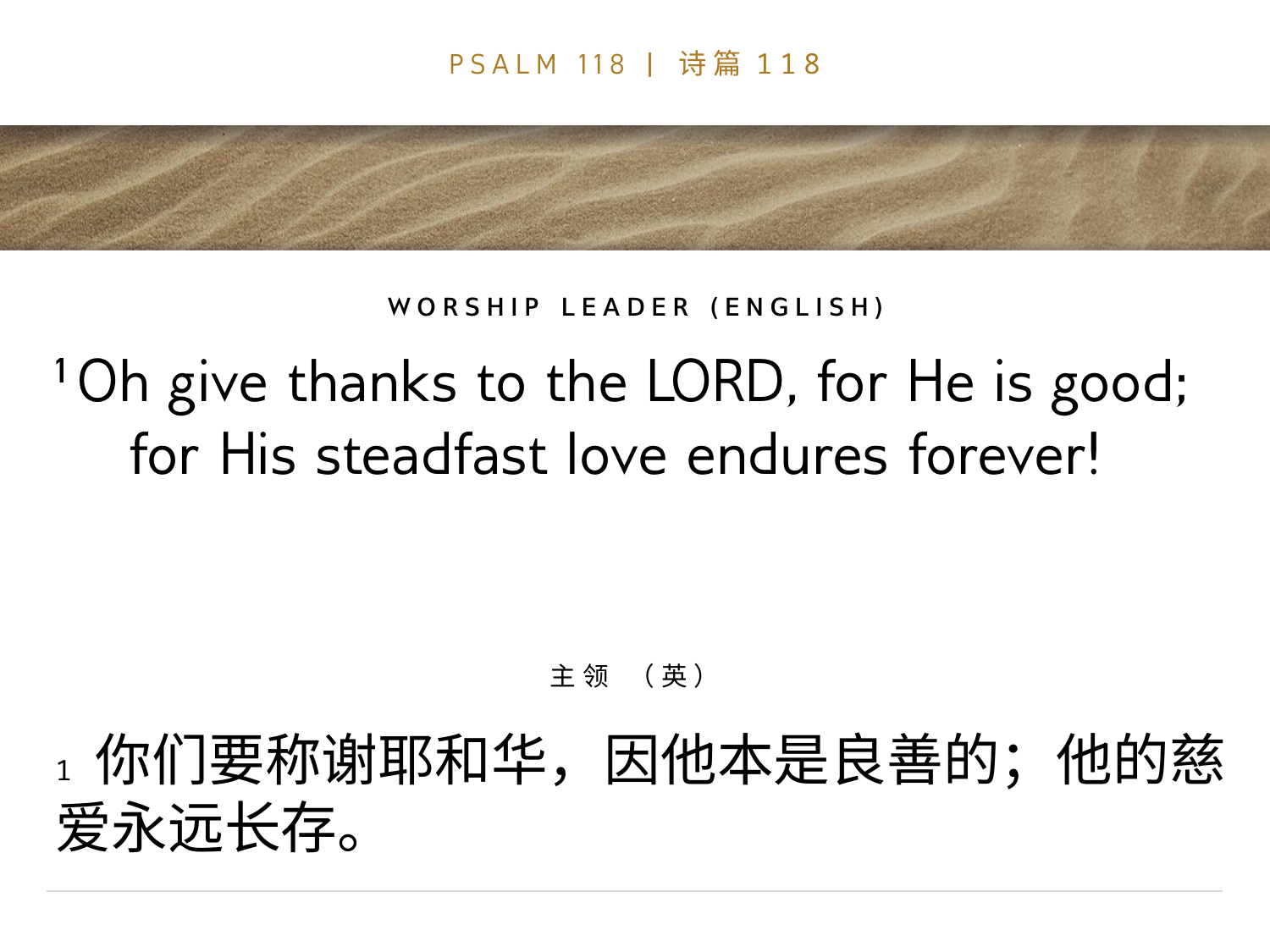

# PSALM 118 | 诗篇118
WORSHIP LEADER (ENGLISH)
1 Oh give thanks to the LORD, for He is good;
    for His steadfast love endures forever!

主领 （英）
1 你们要称谢耶和华，因他本是良善的；他的慈爱永远长存。